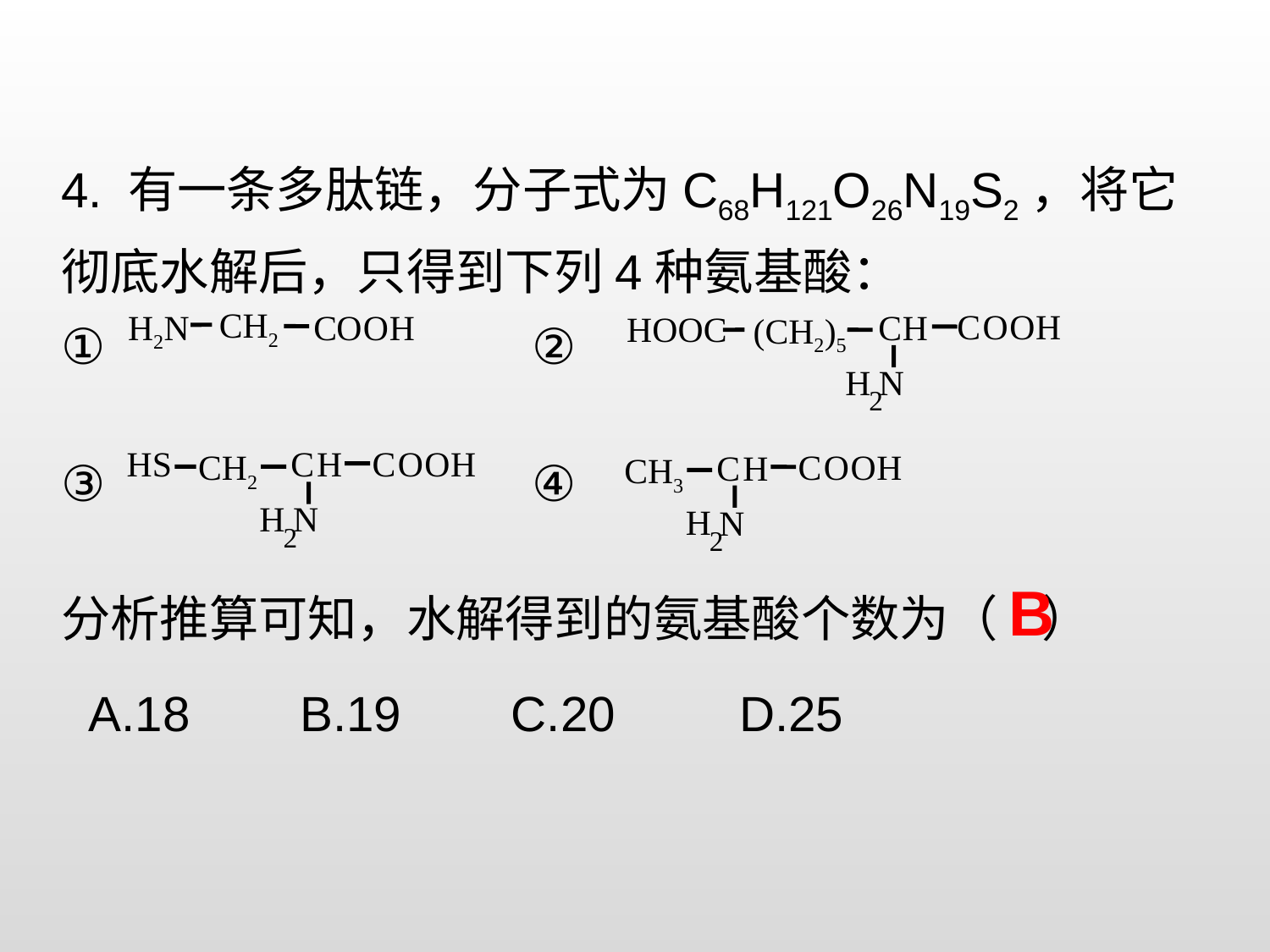

4. 有一条多肽链，分子式为C68H121O26N19S2，将它彻底水解后，只得到下列4种氨基酸：
①                               ②

③                               ④

分析推算可知，水解得到的氨基酸个数为（    ）

  A.18        B.19        C.20         D.25

CH2
H2N
C
O
O
H

C
O
O
H
C
H
HOOC
(CH2)5

H
N
2

C
O
O
H
HS
C
H
CH2

H
N
2

C
O
O
H
C
H
CH3

H
N
2

B